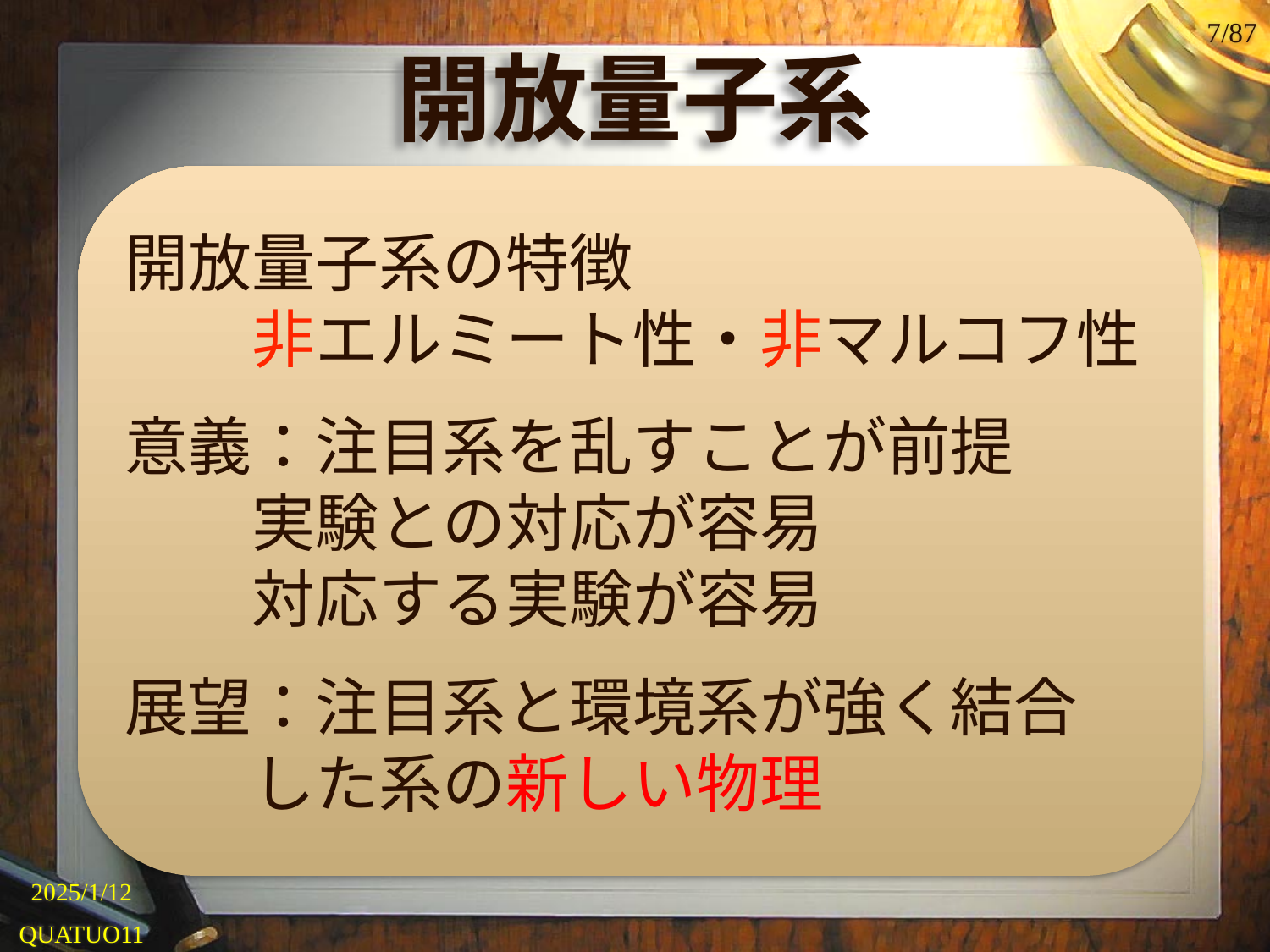

7/87
# 開放量子系
開放量子系の特徴
	非エルミート性・非マルコフ性
意義：注目系を乱すことが前提
	実験との対応が容易
	対応する実験が容易
展望：注目系と環境系が強く結合
	した系の新しい物理
2025/1/12
QUATUO11